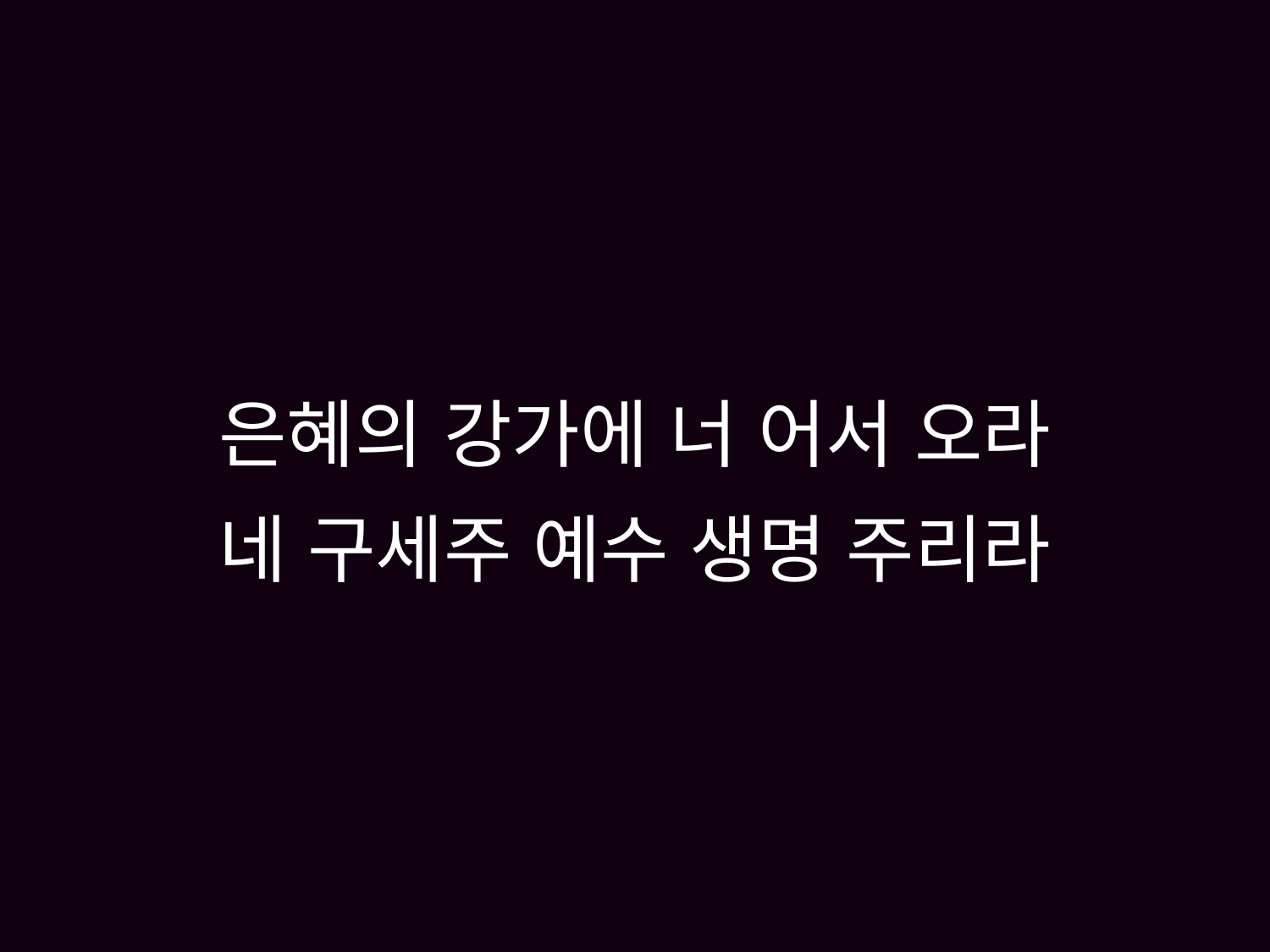

# 은혜의 강가에 너 어서 오라 네 구세주 예수 생명 주리라